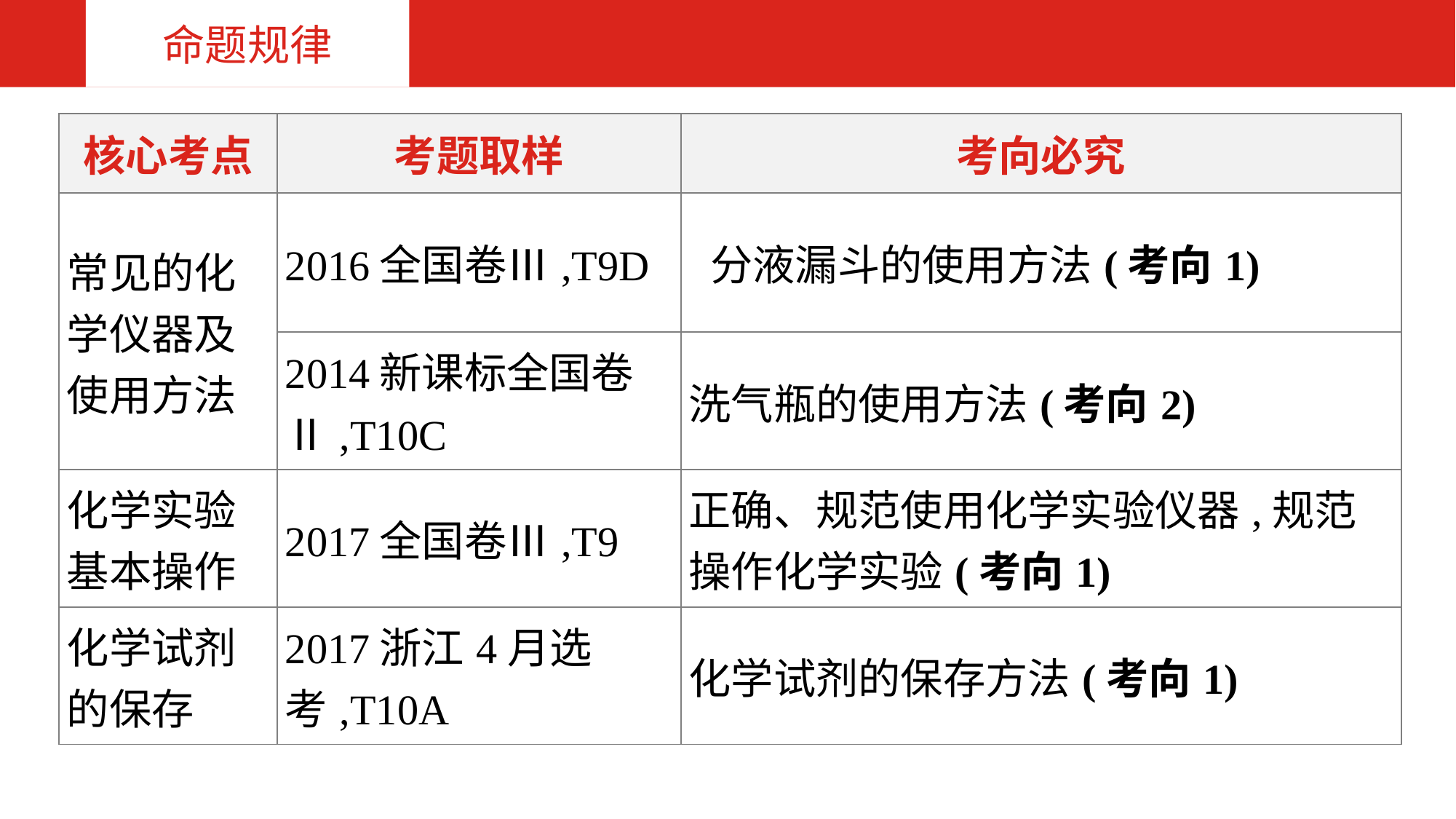

命题规律
| 核心考点 | 考题取样 | 考向必究 |
| --- | --- | --- |
| 常见的化学仪器及使用方法 | 2016全国卷Ⅲ,T9D | 分液漏斗的使用方法(考向1) |
|  | 2014新课标全国卷Ⅱ,T10C | 洗气瓶的使用方法(考向2) |
| 化学实验基本操作 | 2017全国卷Ⅲ,T9 | 正确、规范使用化学实验仪器,规范操作化学实验(考向1) |
| 化学试剂的保存 | 2017浙江4月选考,T10A | 化学试剂的保存方法(考向1) |